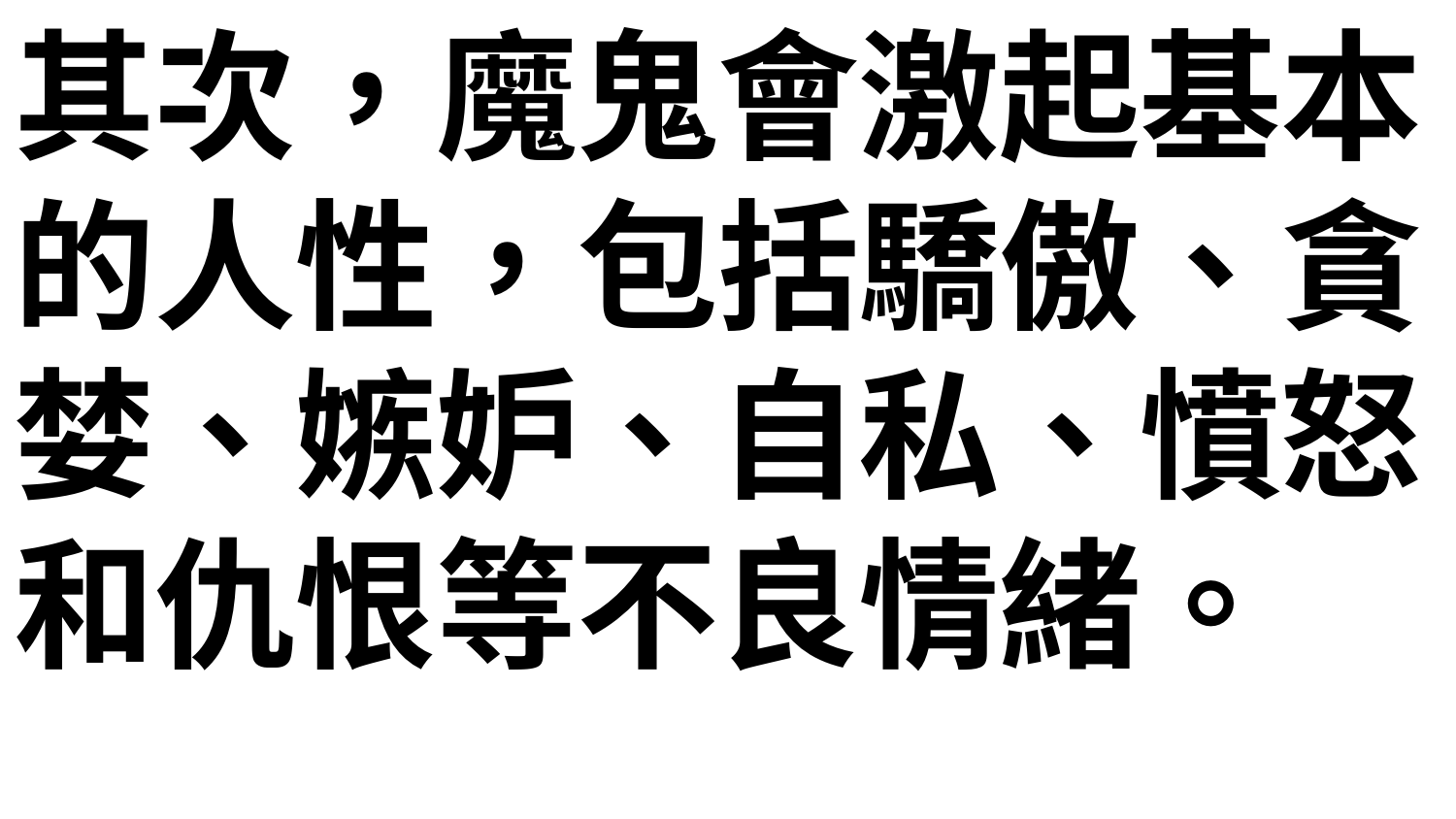

其次，魔鬼會激起基本的人性，包括驕傲、貪婪、嫉妒、自私、憤怒和仇恨等不良情緒。